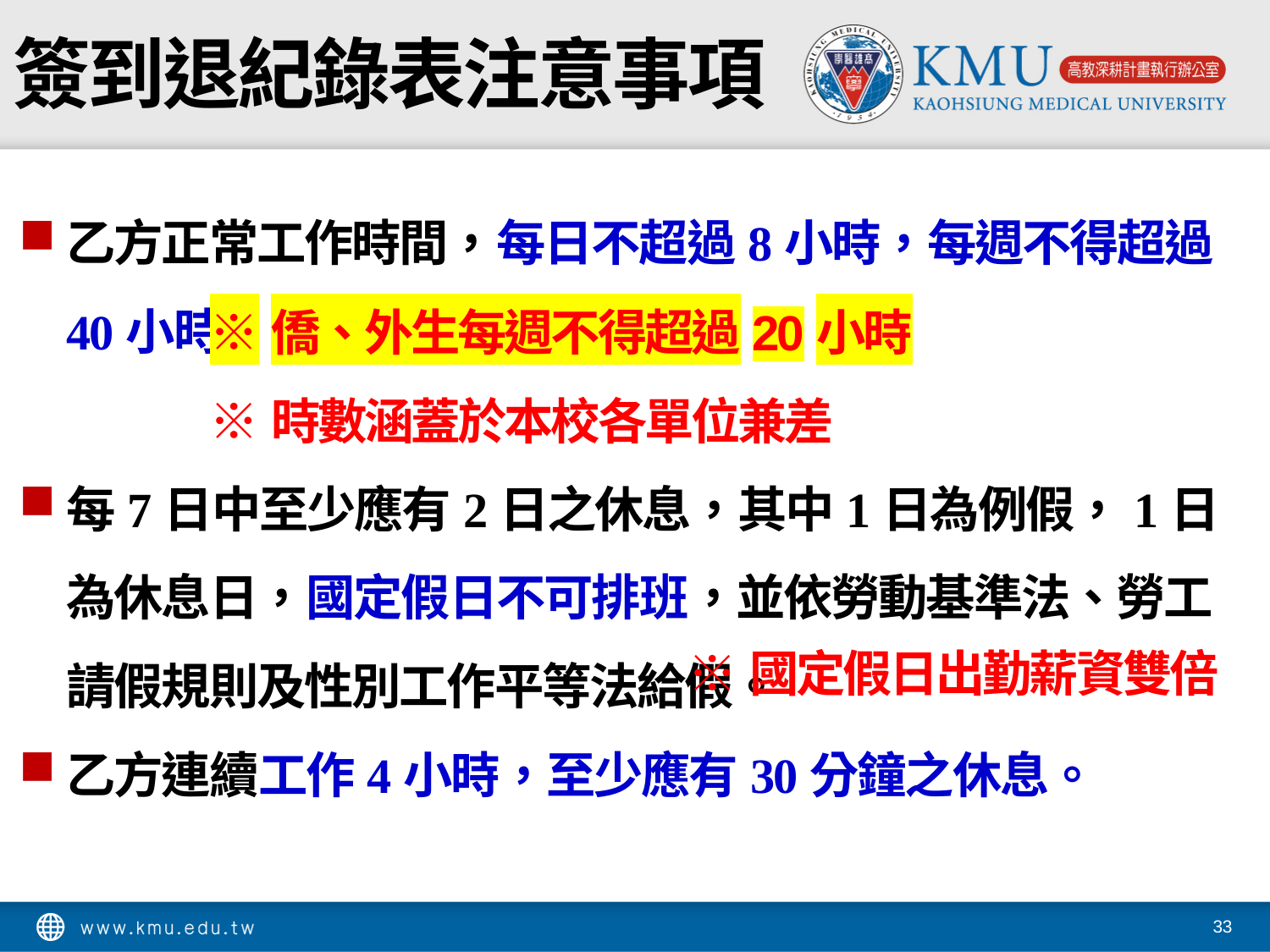

# 簽到退紀錄表注意事項
乙方正常工作時間，每日不超過8小時，每週不得超過40小時。

每7日中至少應有2日之休息，其中1日為例假，1日為休息日，國定假日不可排班，並依勞動基準法、勞工請假規則及性別工作平等法給假。
乙方連續工作4小時，至少應有30分鐘之休息。
※僑、外生每週不得超過20小時
※時數涵蓋於本校各單位兼差
※國定假日出勤薪資雙倍
33